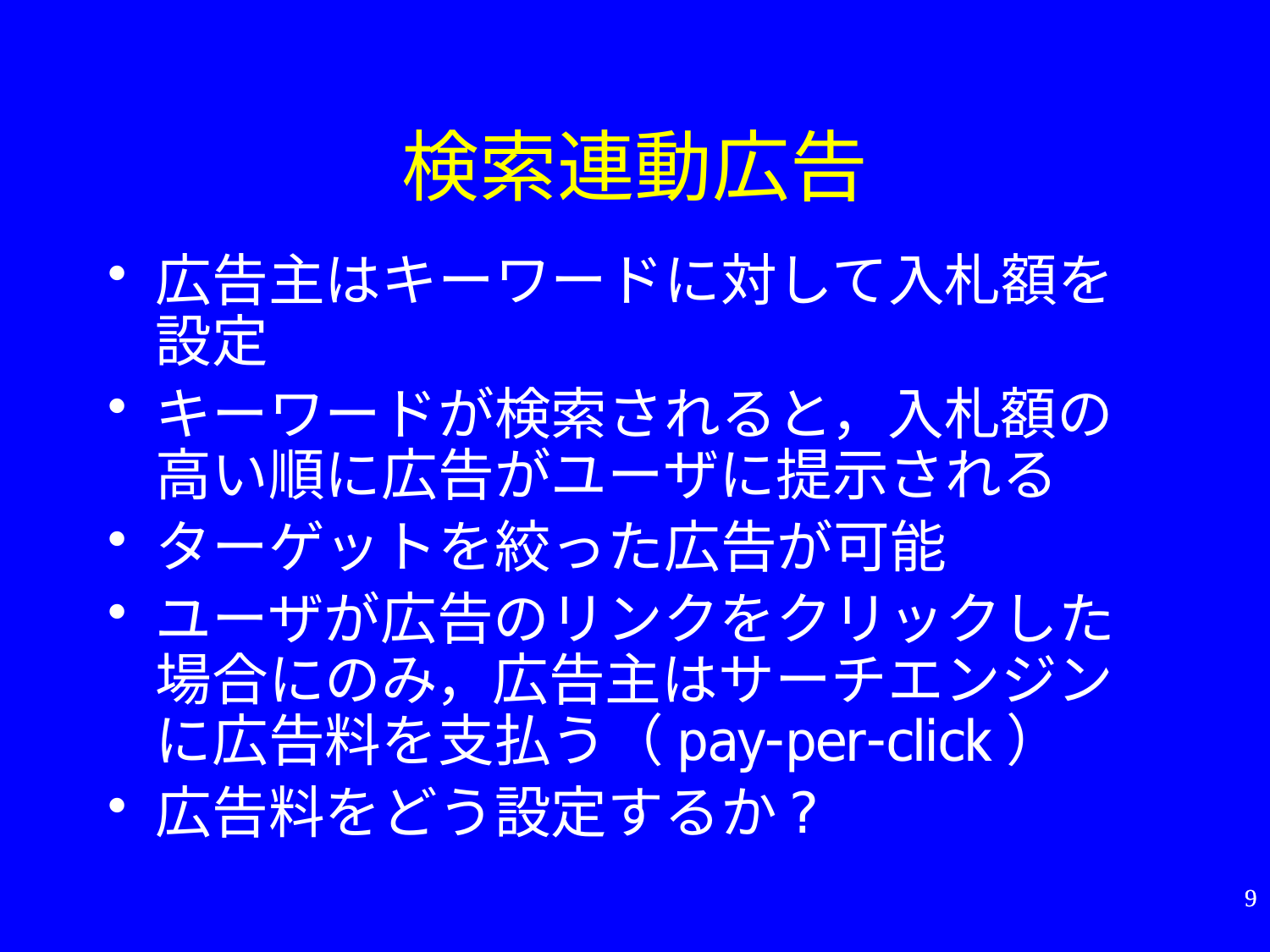

# 検索連動広告
広告主はキーワードに対して入札額を設定
キーワードが検索されると，入札額の高い順に広告がユーザに提示される
ターゲットを絞った広告が可能
ユーザが広告のリンクをクリックした場合にのみ，広告主はサーチエンジンに広告料を支払う（pay-per-click）
広告料をどう設定するか?
9
9